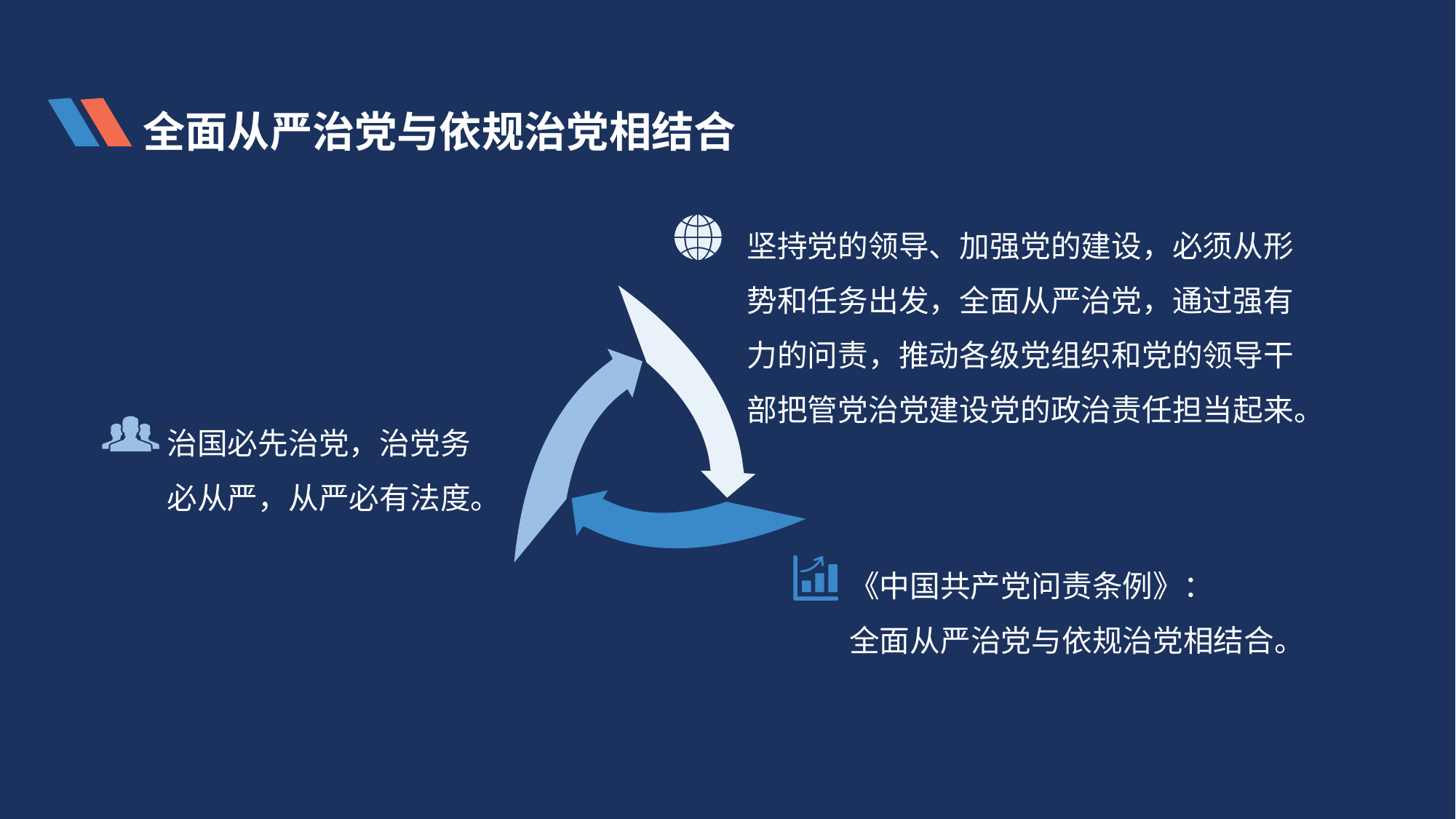

全面从严治党与依规治党相结合

坚持党的领导、加强党的建设，必须从形势和任务出发，全面从严治党，通过强有力的问责，推动各级党组织和党的领导干部把管党治党建设党的政治责任担当起来。

治国必先治党，治党务必从严，从严必有法度。

《中国共产党问责条例》：
全面从严治党与依规治党相结合。